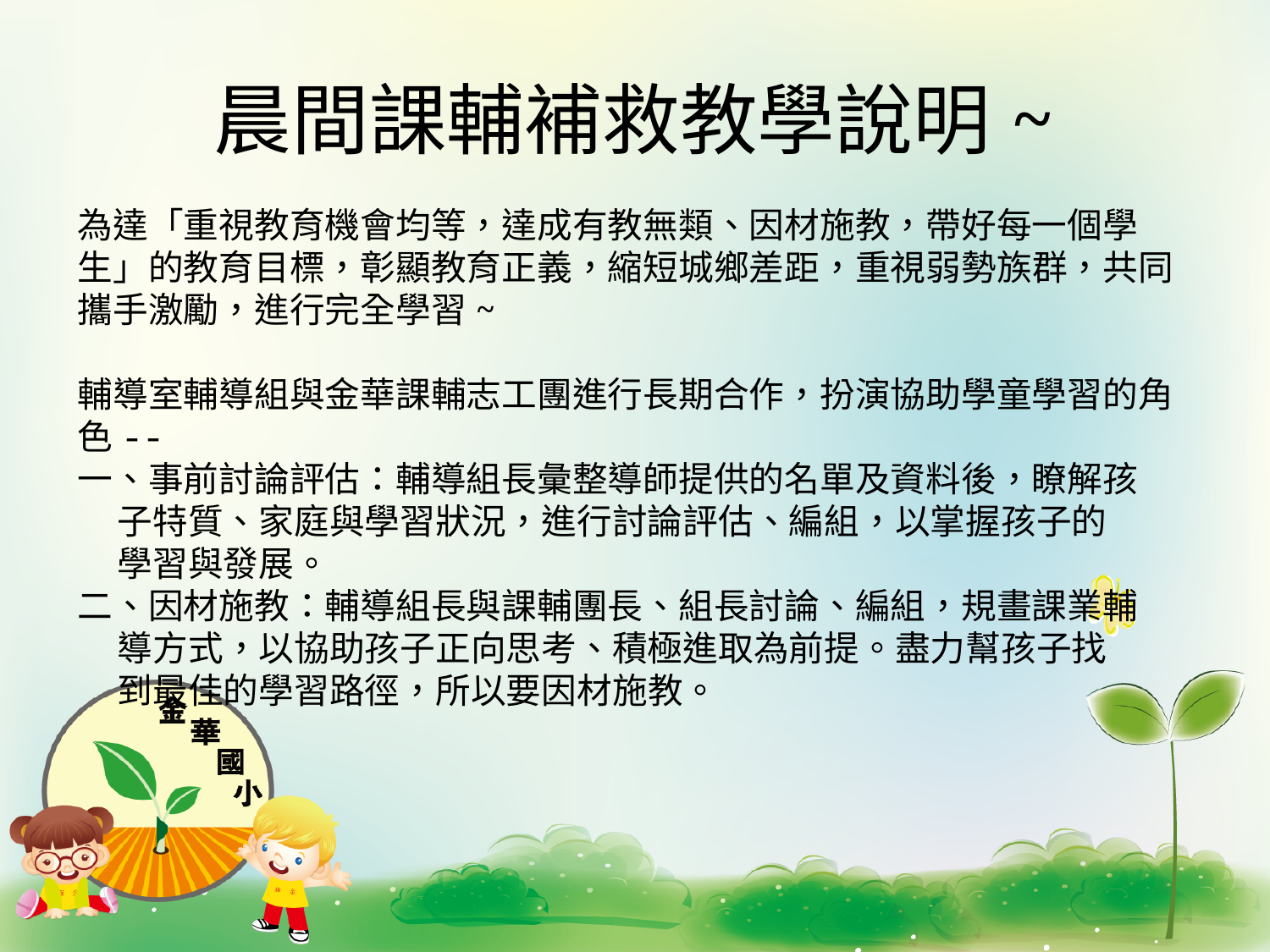

# 晨間課輔補救教學說明~
為達「重視教育機會均等，達成有教無類、因材施教，帶好每一個學生」的教育目標，彰顯教育正義，縮短城鄉差距，重視弱勢族群，共同攜手激勵，進行完全學習~

輔導室輔導組與金華課輔志工團進行長期合作，扮演協助學童學習的角色--
一、事前討論評估：輔導組長彙整導師提供的名單及資料後，瞭解孩
    子特質、家庭與學習狀況，進行討論評估、編組，以掌握孩子的
    學習與發展。
二、因材施教：輔導組長與課輔團長、組長討論、編組，規畫課業輔
    導方式，以協助孩子正向思考、積極進取為前提。盡力幫孩子找
    到最佳的學習路徑，所以要因材施教。